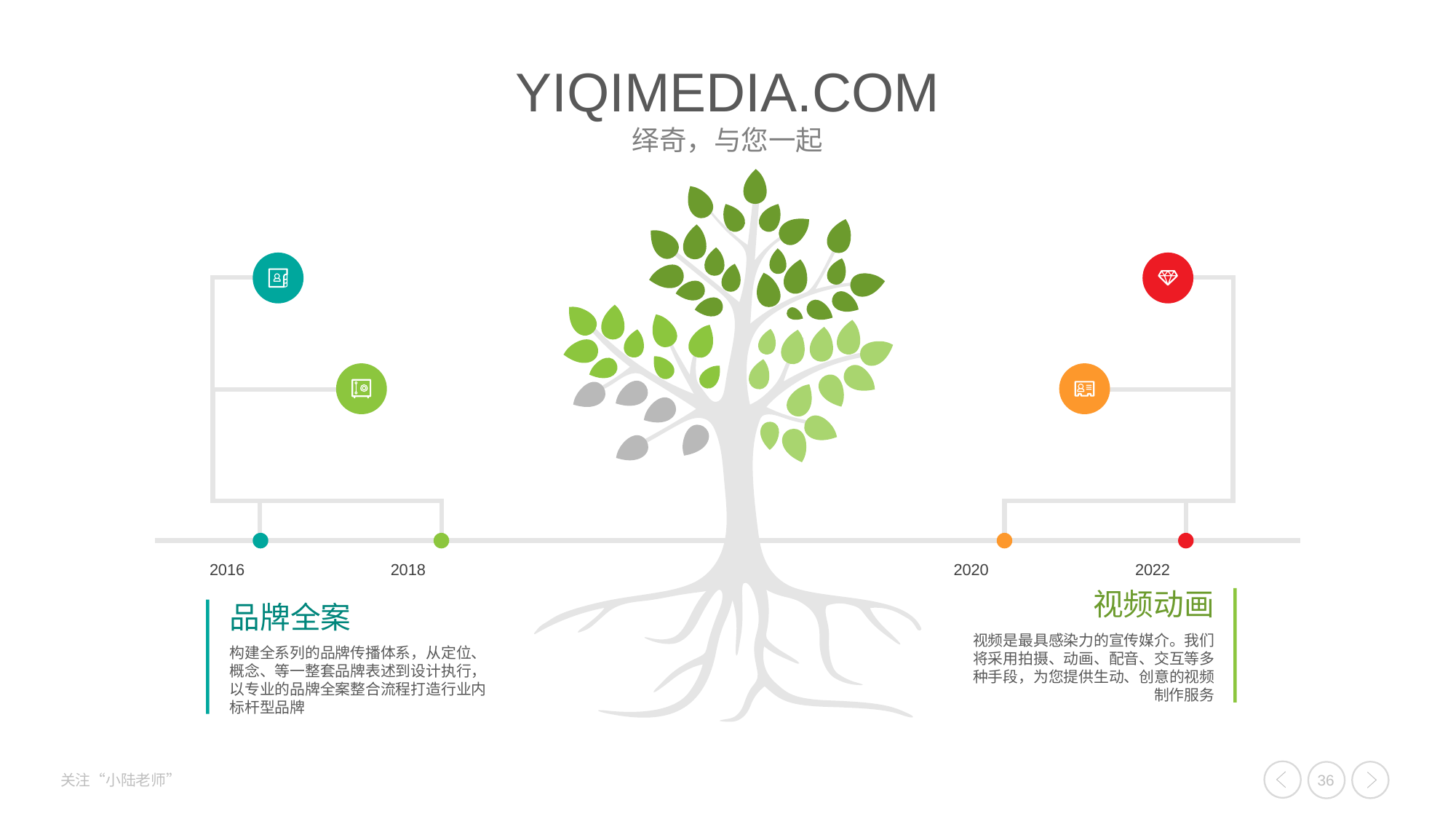

2016
2018
2020
2022
视频动画

品牌全案

构建全系列的品牌传播体系，从定位、概念、等一整套品牌表述到设计执行，以专业的品牌全案整合流程打造行业内标杆型品牌
视频是最具感染力的宣传媒介。我们将采用拍摄、动画、配音、交互等多种手段，为您提供生动、创意的视频制作服务